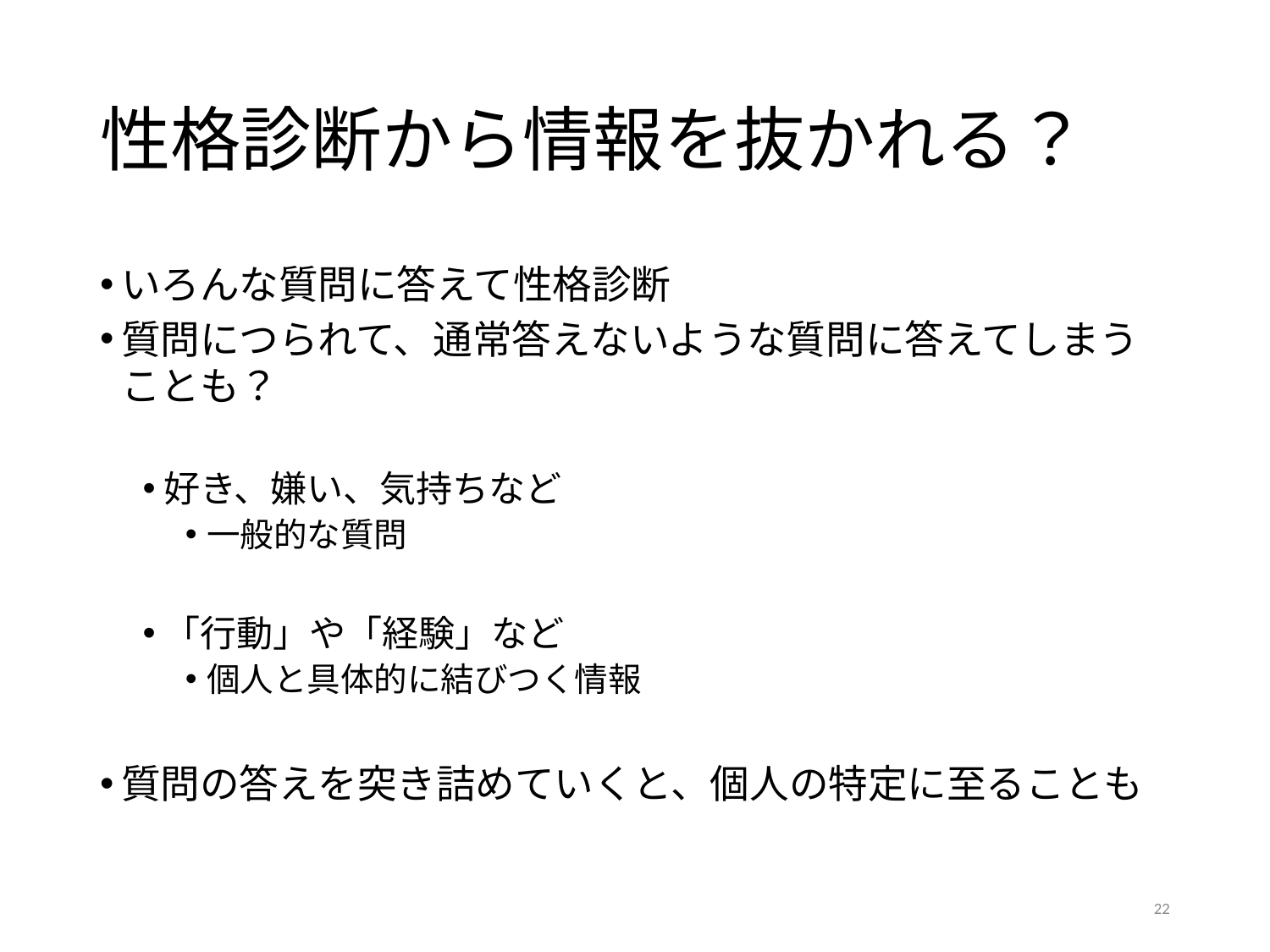

# 性格診断から情報を抜かれる？
いろんな質問に答えて性格診断
質問につられて、通常答えないような質問に答えてしまうことも？

好き、嫌い、気持ちなど
一般的な質問

「行動」や「経験」など
個人と具体的に結びつく情報

質問の答えを突き詰めていくと、個人の特定に至ることも
22